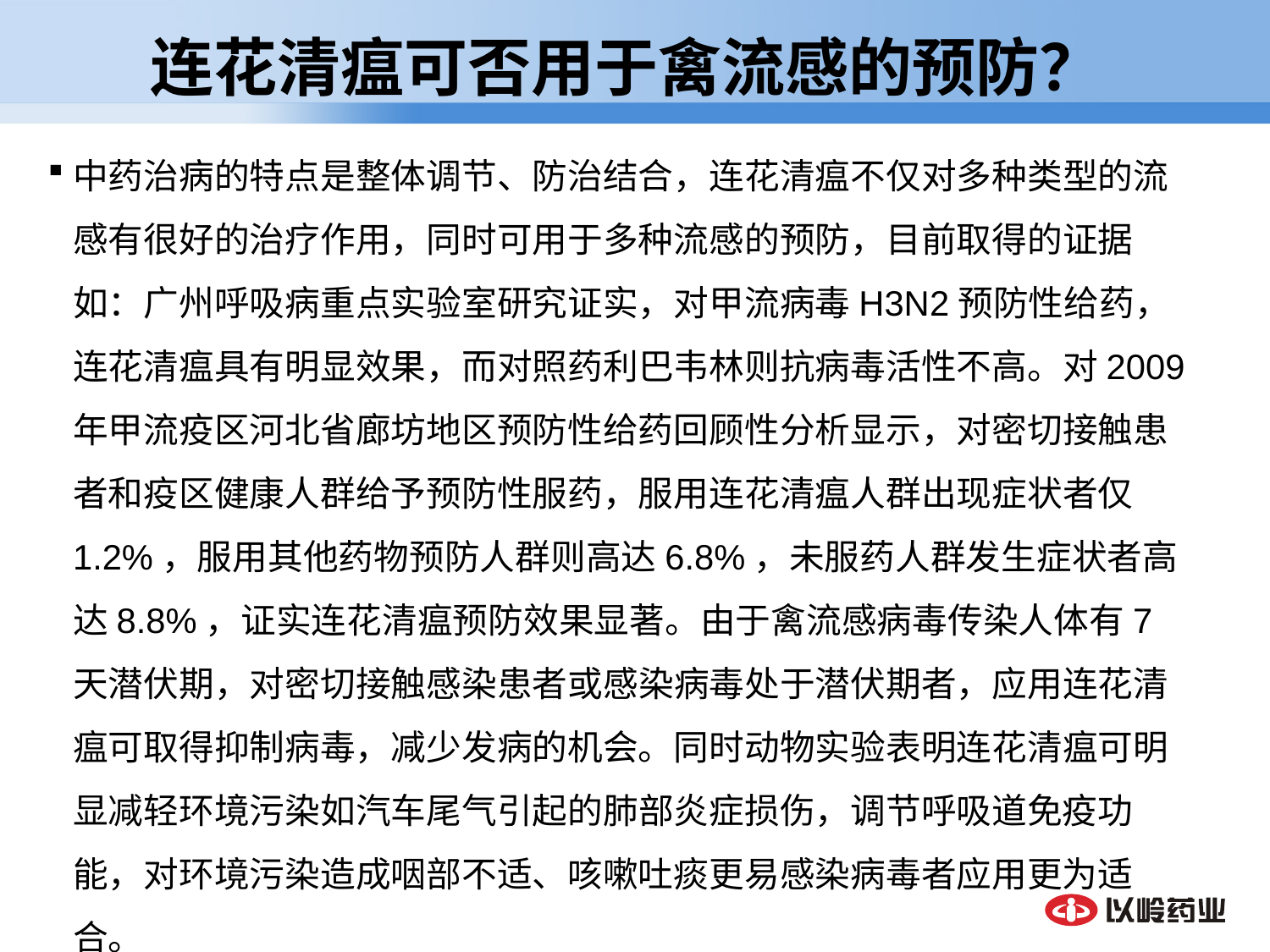

# 连花清瘟可否用于禽流感的预防？
中药治病的特点是整体调节、防治结合，连花清瘟不仅对多种类型的流感有很好的治疗作用，同时可用于多种流感的预防，目前取得的证据如：广州呼吸病重点实验室研究证实，对甲流病毒H3N2预防性给药，连花清瘟具有明显效果，而对照药利巴韦林则抗病毒活性不高。对2009年甲流疫区河北省廊坊地区预防性给药回顾性分析显示，对密切接触患者和疫区健康人群给予预防性服药，服用连花清瘟人群出现症状者仅1.2%，服用其他药物预防人群则高达6.8%，未服药人群发生症状者高达8.8%，证实连花清瘟预防效果显著。由于禽流感病毒传染人体有7天潜伏期，对密切接触感染患者或感染病毒处于潜伏期者，应用连花清瘟可取得抑制病毒，减少发病的机会。同时动物实验表明连花清瘟可明显减轻环境污染如汽车尾气引起的肺部炎症损伤，调节呼吸道免疫功能，对环境污染造成咽部不适、咳嗽吐痰更易感染病毒者应用更为适合。